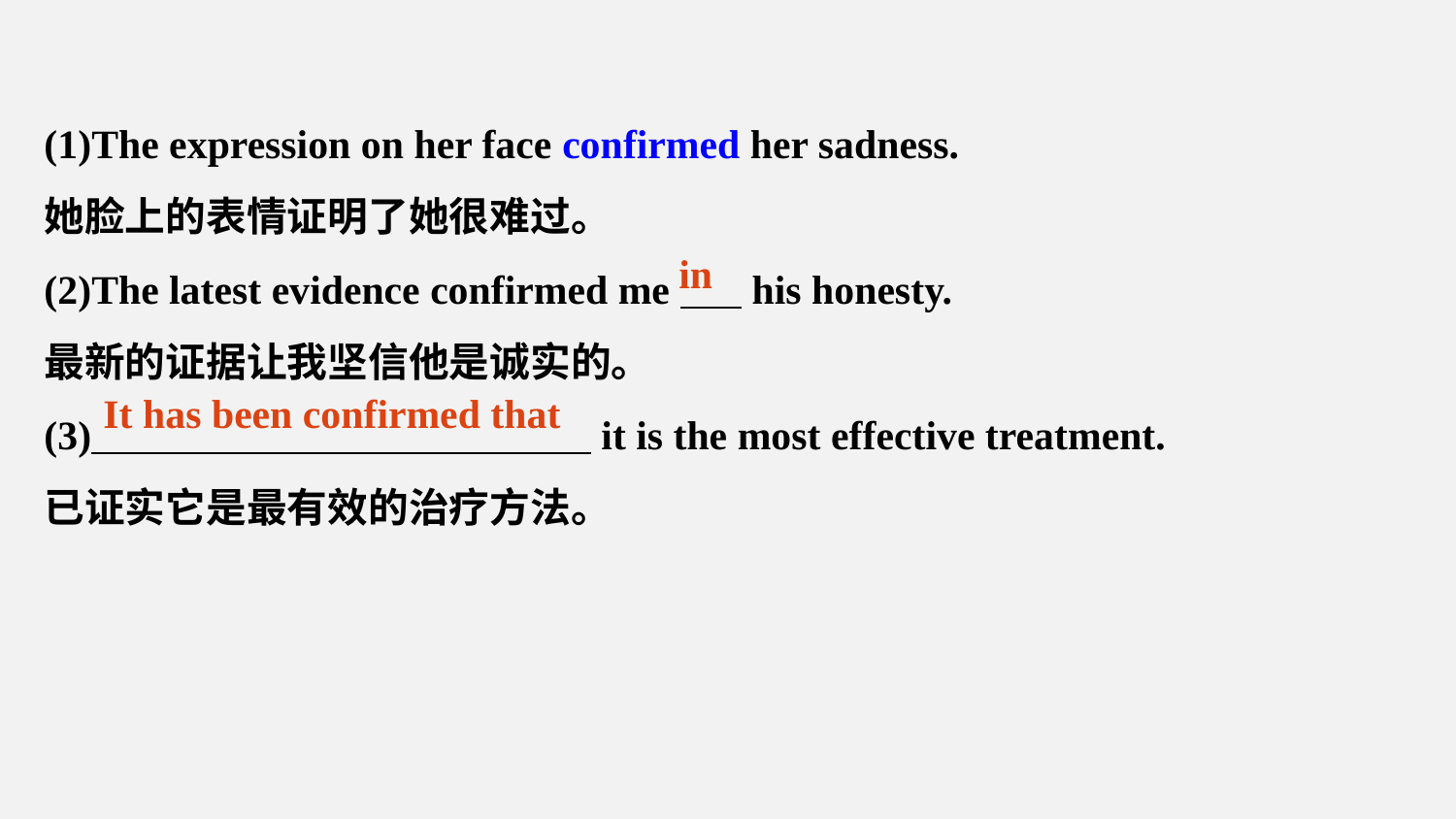

(1)The expression on her face confirmed her sadness.
她脸上的表情证明了她很难过。
(2)The latest evidence confirmed me        his honesty.
最新的证据让我坚信他是诚实的。
(3)                                                  it is the most effective treatment.
已证实它是最有效的治疗方法。
in
It has been confirmed that